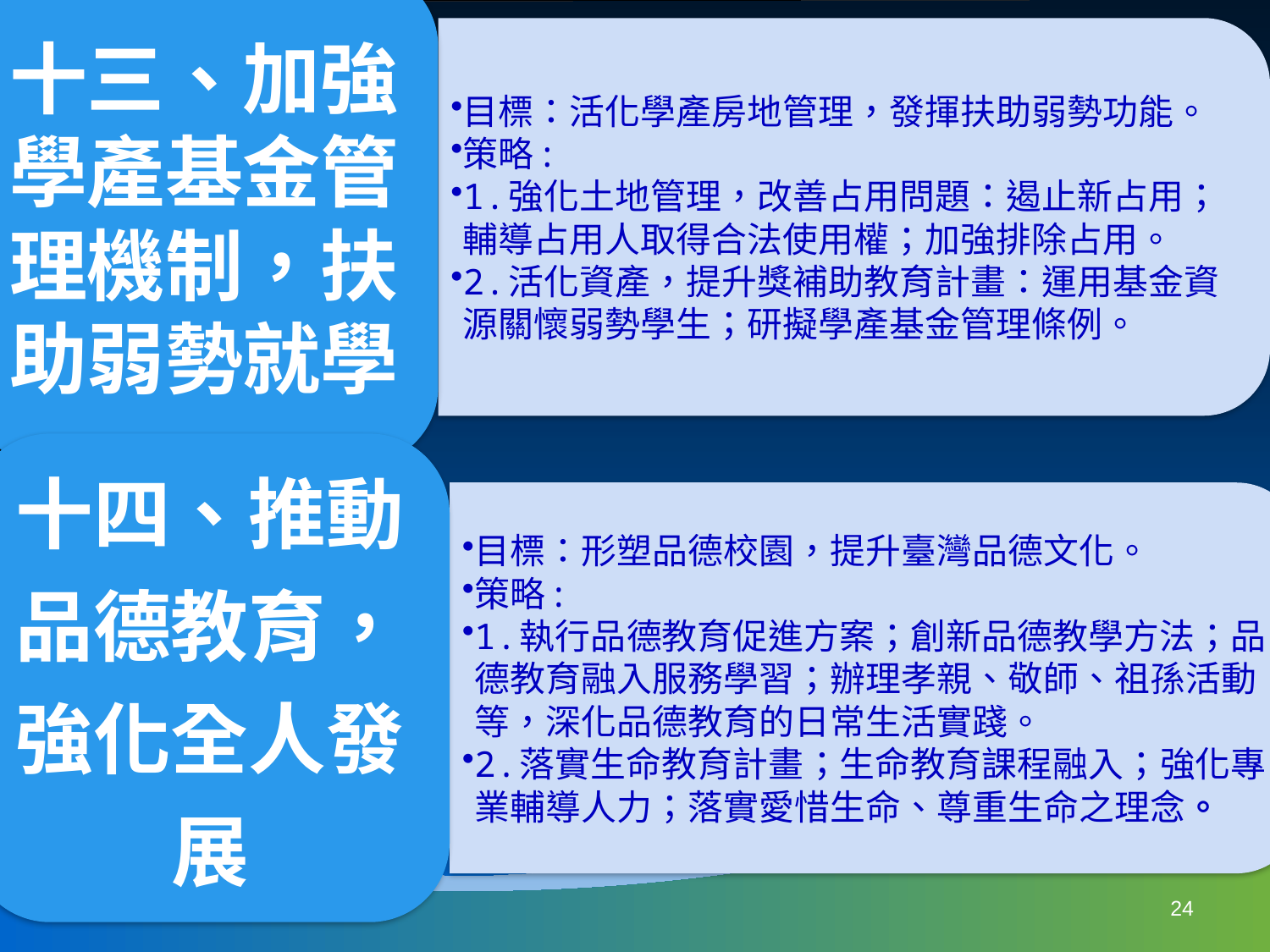

目標：活化學產房地管理，發揮扶助弱勢功能。
策略:
2.活化資產，提升獎補助教育計畫：運用基金資源關懷弱勢學生；研擬學產基金管理條例。
1.強化土地管理，改善占用問題：遏止新占用；輔導占用人取得合法使用權；加強排除占用。
十四、推動品德教育，強化全人發展
目標：形塑品德校園，提升臺灣品德文化。
策略:
1.執行品德教育促進方案；創新品德教學方法；品德教育融入服務學習；辦理孝親、敬師、祖孫活動等，深化品德教育的日常生活實踐。
2.落實生命教育計畫；生命教育課程融入；強化專業輔導人力；落實愛惜生命、尊重生命之理念。
24